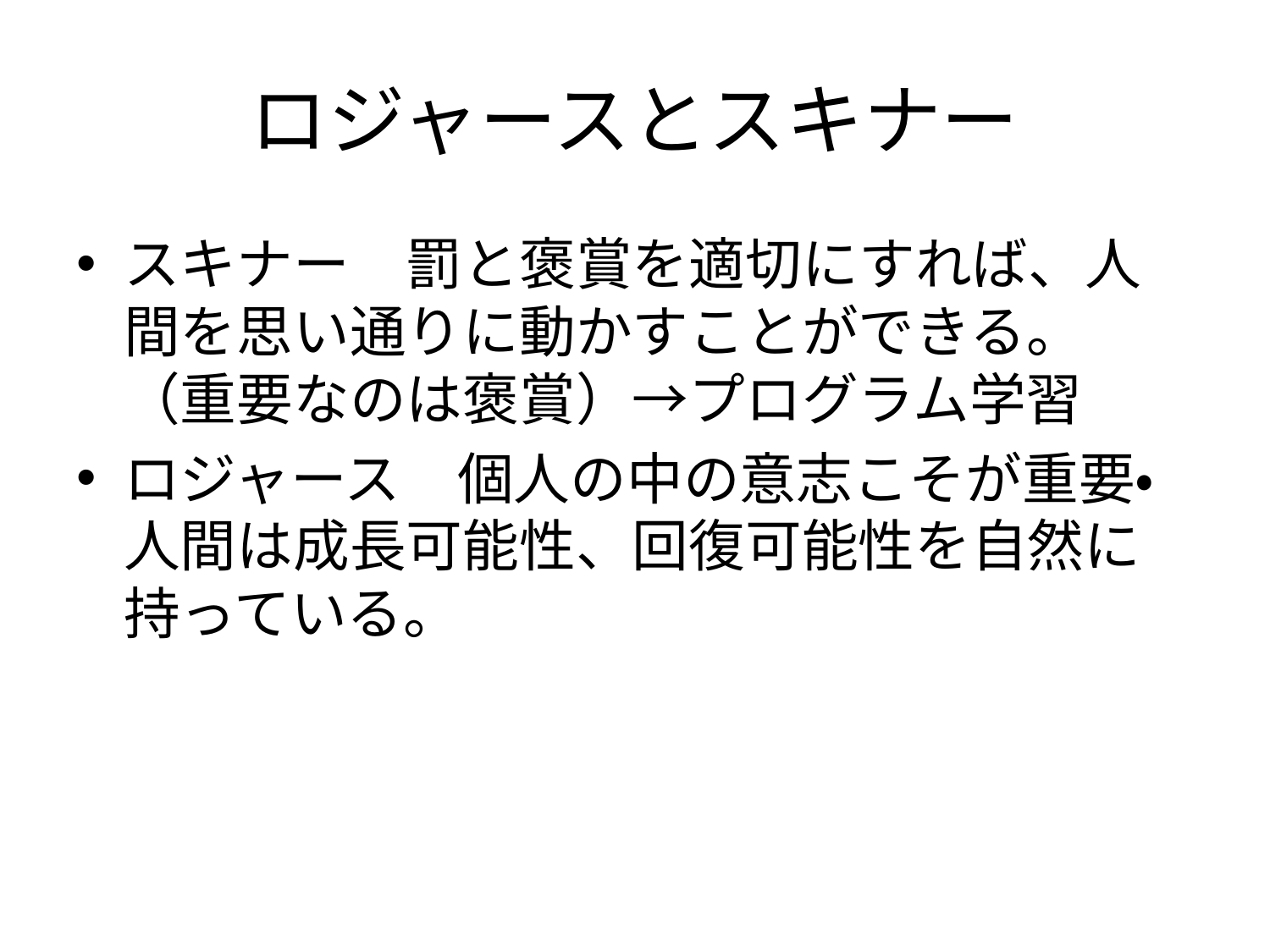

# ロジャースとスキナー
スキナー　罰と褒賞を適切にすれば、人間を思い通りに動かすことができる。（重要なのは褒賞）→プログラム学習
ロジャース　個人の中の意志こそが重要・人間は成長可能性、回復可能性を自然に持っている。